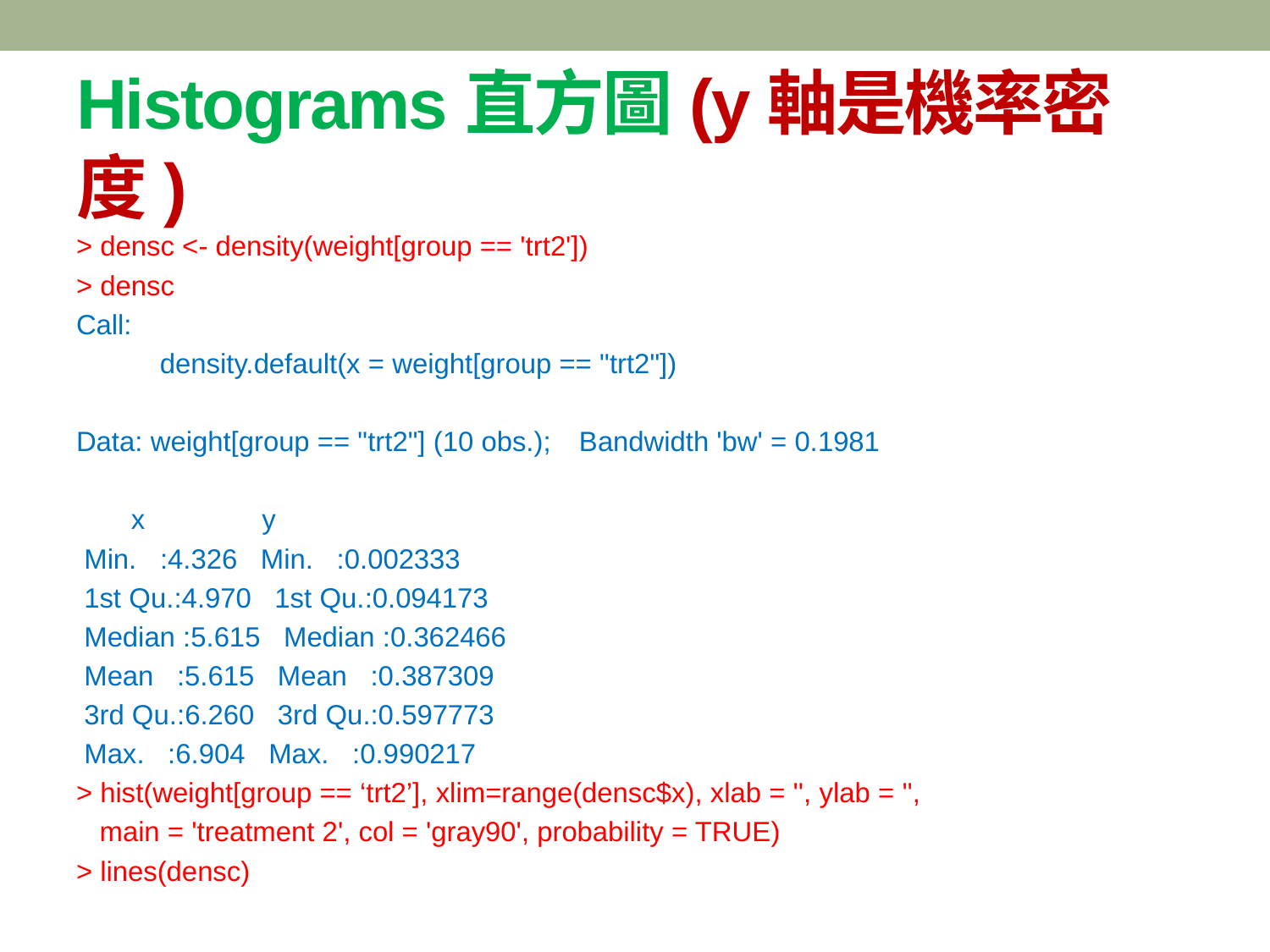

# Histograms直方圖(y軸是機率密度)
> densc <- density(weight[group == 'trt2'])
> densc
Call:
	density.default(x = weight[group == "trt2"])

Data: weight[group == "trt2"] (10 obs.);	Bandwidth 'bw' = 0.1981

       x               y
 Min.   :4.326   Min.   :0.002333
 1st Qu.:4.970   1st Qu.:0.094173
 Median :5.615   Median :0.362466
 Mean   :5.615   Mean   :0.387309
 3rd Qu.:6.260   3rd Qu.:0.597773
 Max.   :6.904   Max.   :0.990217
> hist(weight[group == ‘trt2’], xlim=range(densc$x), xlab = '', ylab = '',
   main = 'treatment 2', col = 'gray90', probability = TRUE)
> lines(densc)